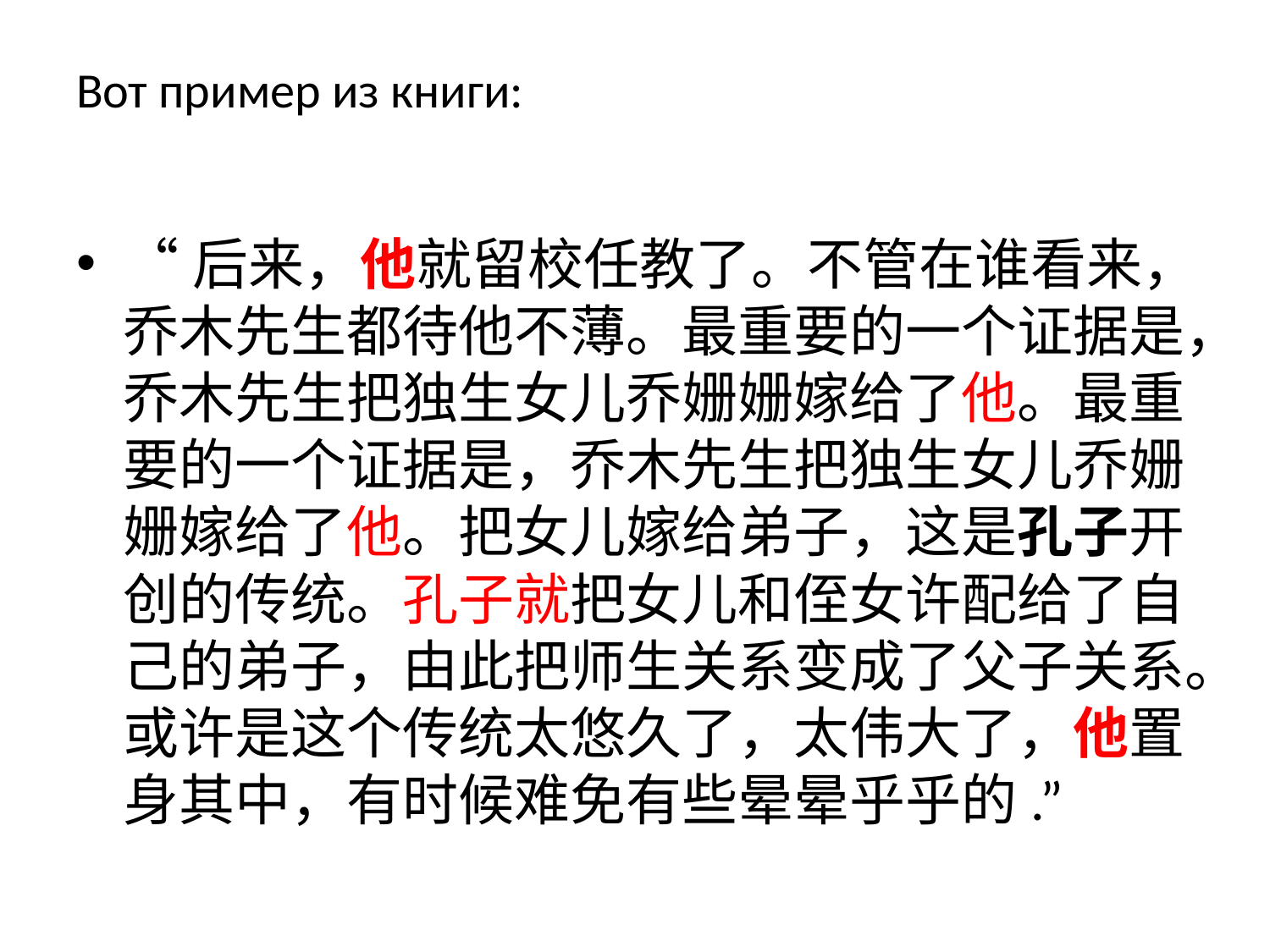

# Вот пример из книги:
“后来，他就留校任教了。不管在谁看来，乔木先生都待他不薄。最重要的一个证据是，乔木先生把独生女儿乔姗姗嫁给了他。最重要的一个证据是，乔木先生把独生女儿乔姗姗嫁给了他。把女儿嫁给弟子，这是孔子开创的传统。孔子就把女儿和侄女许配给了自己的弟子，由此把师生关系变成了父子关系。或许是这个传统太悠久了，太伟大了，他置身其中，有时候难免有些晕晕乎乎的.”